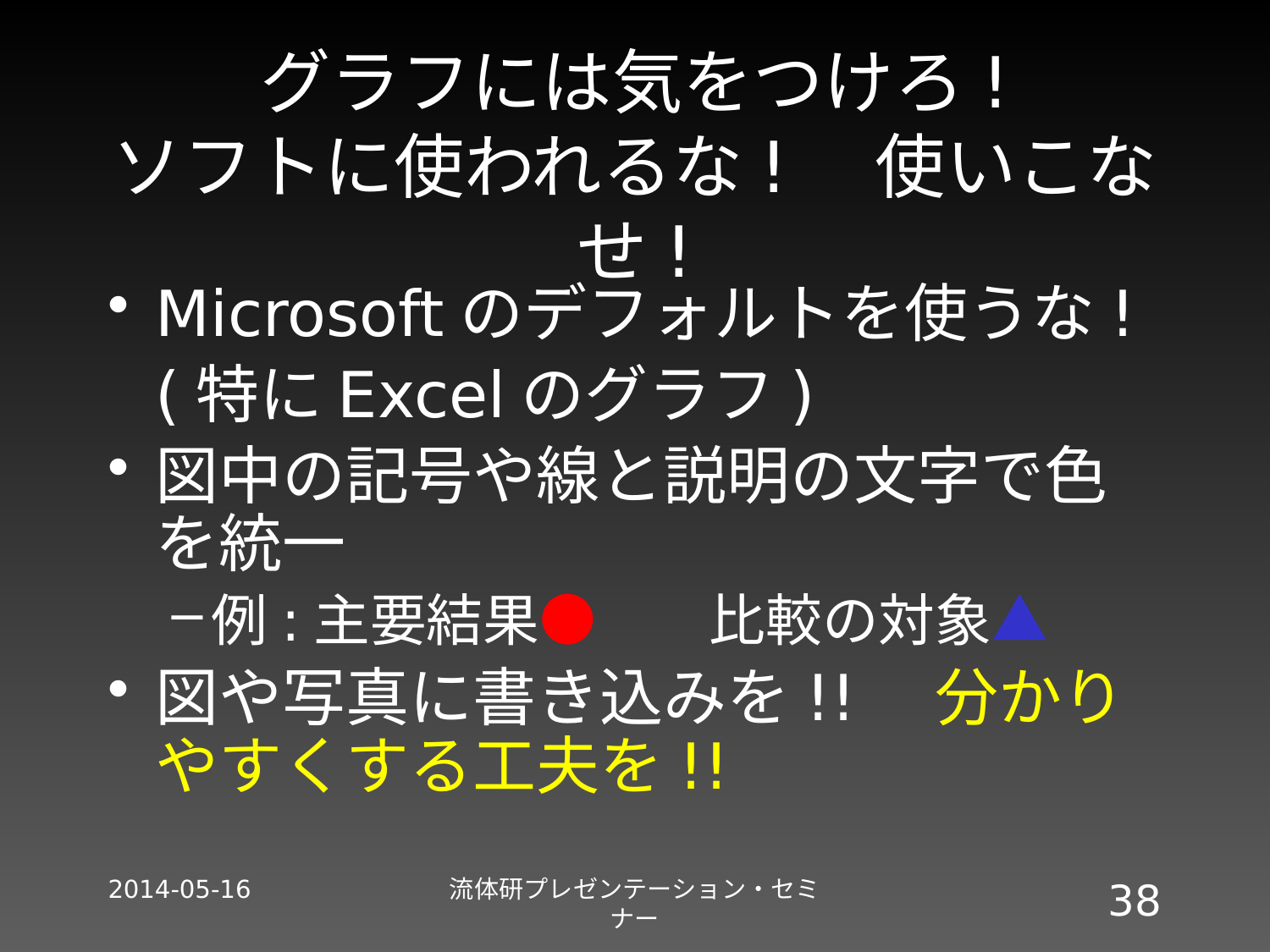

# グラフには気をつけろ! ソフトに使われるな!　使いこなせ!
Microsoftのデフォルトを使うな!
	(特にExcelのグラフ)
図中の記号や線と説明の文字で色を統一
例:主要結果●　　比較の対象▲
図や写真に書き込みを!!　分かりやすくする工夫を!!
2014-05-16
流体研プレゼンテーション・セミナー
38